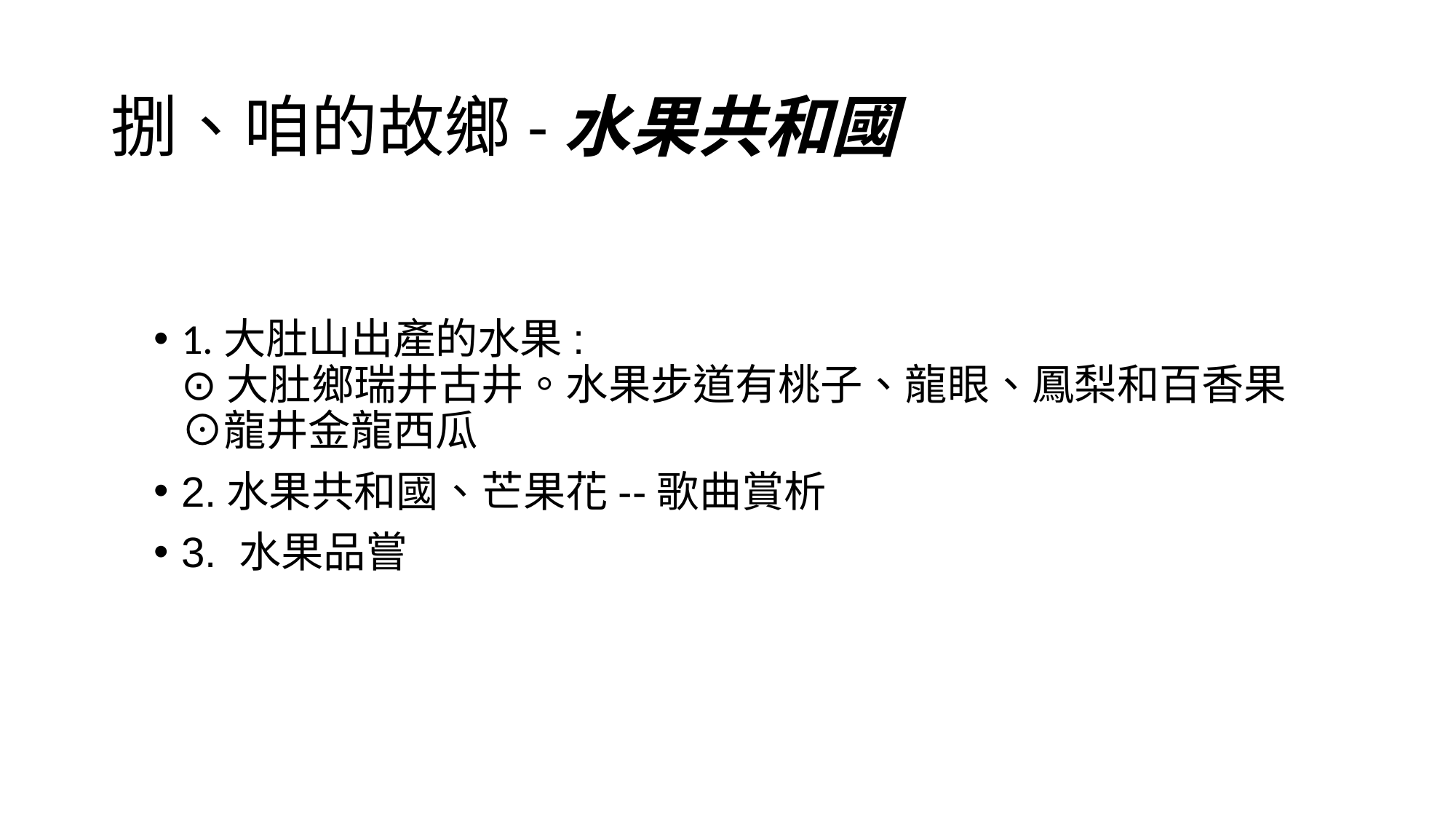

# 捌、咱的故鄉-水果共和國

1.大肚山出產的水果:
⊙大肚鄉瑞井古井。水果步道有桃子、龍眼、鳳梨和百香果
⊙龍井金龍西瓜
2.水果共和國、芒果花--歌曲賞析
3. 水果品嘗